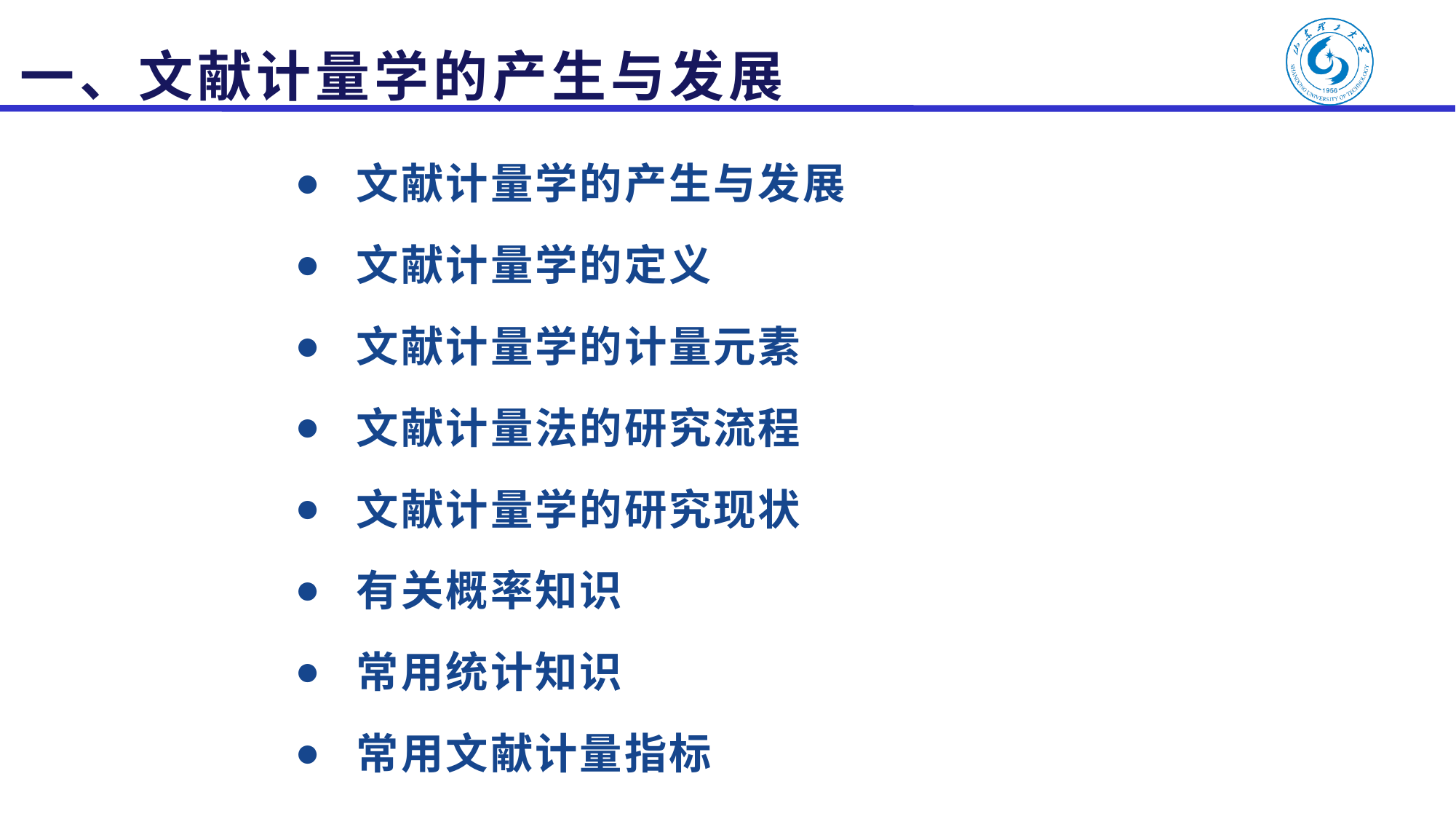

# 一、文献计量学的产生与发展
  文献计量学的产生与发展
  文献计量学的定义
  文献计量学的计量元素
  文献计量法的研究流程
  文献计量学的研究现状
  有关概率知识
  常用统计知识
  常用文献计量指标